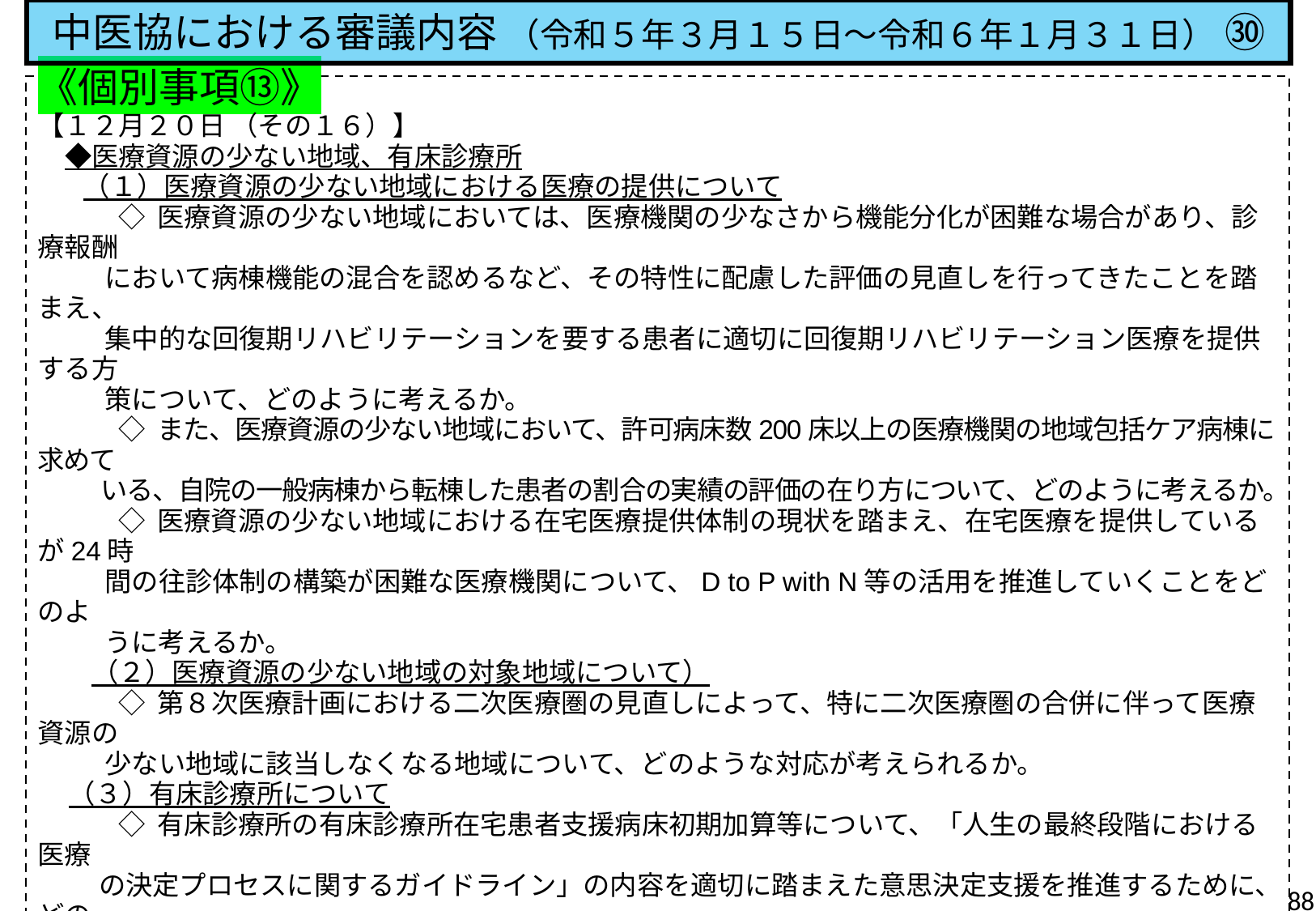

中医協における審議内容 （令和５年３月１５日～令和６年１月３１日） ㉚
《個別事項⑬》
【１２月２０日 （その１６）】
　◆医療資源の少ない地域、有床診療所
 　 （１）医療資源の少ない地域における医療の提供について
　　　◇  医療資源の少ない地域においては、医療機関の少なさから機能分化が困難な場合があり、診療報酬
          において病棟機能の混合を認めるなど、その特性に配慮した評価の見直しを行ってきたことを踏まえ、
          集中的な回復期リハビリテーションを要する患者に適切に回復期リハビリテーション医療を提供する方
          策について、どのように考えるか。
　　　◇  また、医療資源の少ない地域において、許可病床数200床以上の医療機関の地域包括ケア病棟に求めて
           いる、自院の一般病棟から転棟した患者の割合の実績の評価の在り方について、どのように考えるか。
　　　◇  医療資源の少ない地域における在宅医療提供体制の現状を踏まえ、在宅医療を提供しているが24時
          間の往診体制の構築が困難な医療機関について、D to P with N等の活用を推進していくことをどのよ
          うに考えるか。
　　（２）医療資源の少ない地域の対象地域について）
　　　◇  第８次医療計画における二次医療圏の見直しによって、特に二次医療圏の合併に伴って医療資源の
          少ない地域に該当しなくなる地域について、どのような対応が考えられるか。
    （３）有床診療所について
　　　◇  有床診療所の有床診療所在宅患者支援病床初期加算等について、「人生の最終段階における医療
         の決定プロセスに関するガイドライン」の内容を適切に踏まえた意思決定支援を推進するために、どの
         ような方策が考えられるか。
　　　◇  医療・介護・障害福祉サービスの中核である有床診療所の機能を支援し、有床診療所において訪問リ
         ハビリテーション、訪問栄養食事指導、医療型短期入所といったサービスの提供を推進するため、どの
         ような方策が考えられるか。
　　　◇  有床診療所療養病床の看護職員等の人員配置基準について、医療法施行規則における看護師等の
         員数等についての経過措置の有効期限は令和６年３月31日で終了することを踏まえ、どのような方策が
         考えられるか。
88